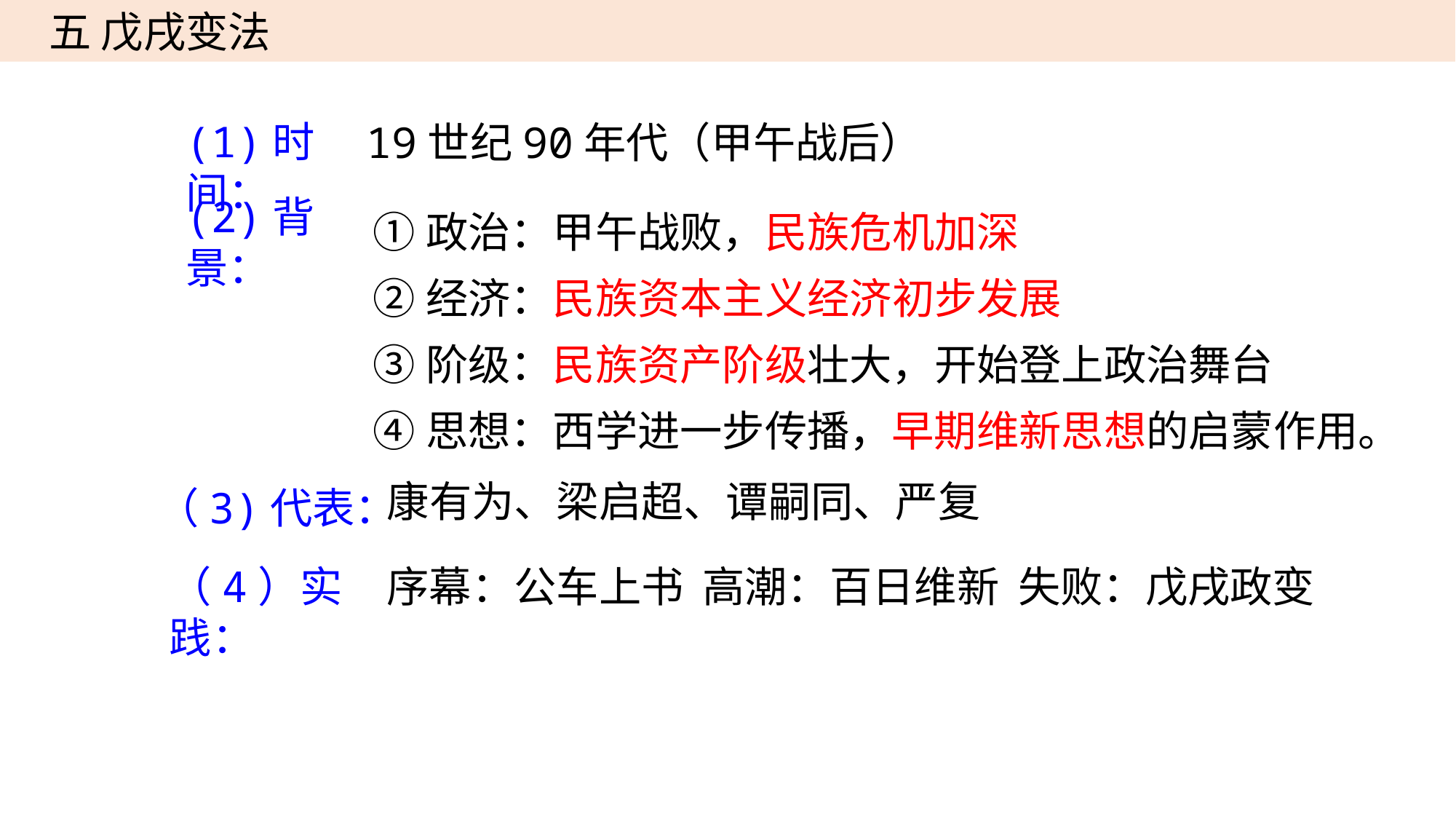

五 戊戌变法
(1)时间：
19世纪90年代（甲午战后）
(2)背景：
①政治：甲午战败，民族危机加深
②经济：民族资本主义经济初步发展
③阶级：民族资产阶级壮大，开始登上政治舞台
④思想：西学进一步传播，早期维新思想的启蒙作用。
（3)代表：
康有为、梁启超、谭嗣同、严复
（4）实践：
序幕：公车上书  高潮：百日维新  失败：戊戌政变